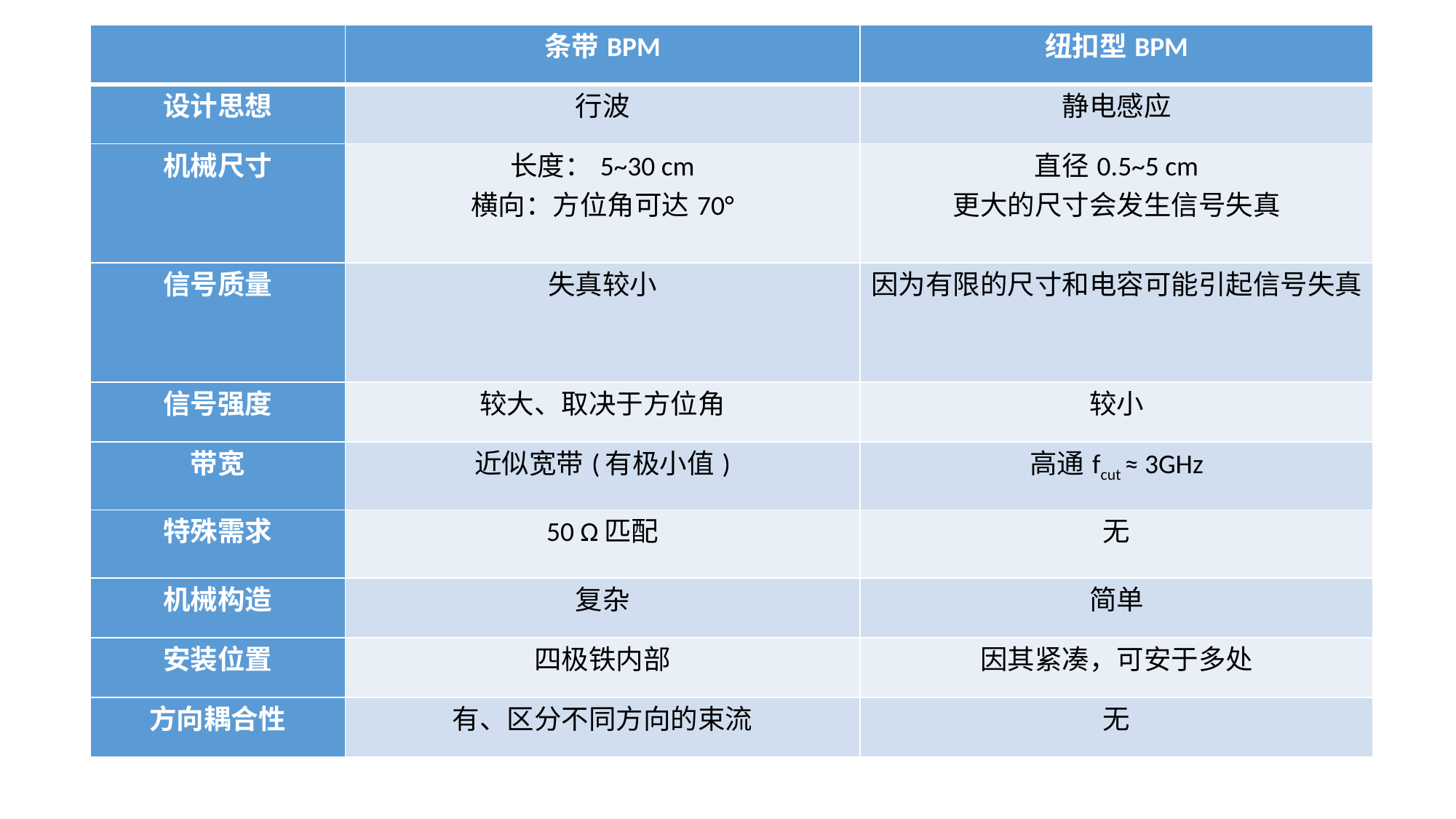

|  | 条带BPM | 纽扣型BPM |
| --- | --- | --- |
| 设计思想 | 行波 | 静电感应 |
| 机械尺寸 | 长度：5~30 cm 横向：方位角可达70° | 直径0.5~5 cm 更大的尺寸会发生信号失真 |
| 信号质量 | 失真较小 | 因为有限的尺寸和电容可能引起信号失真 |
| 信号强度 | 较大、取决于方位角 | 较小 |
| 带宽 | 近似宽带(有极小值) | 高通fcut ≈ 3GHz |
| 特殊需求 | 50 Ω匹配 | 无 |
| 机械构造 | 复杂 | 简单 |
| 安装位置 | 四极铁内部 | 因其紧凑，可安于多处 |
| 方向耦合性 | 有、区分不同方向的束流 | 无 |
#